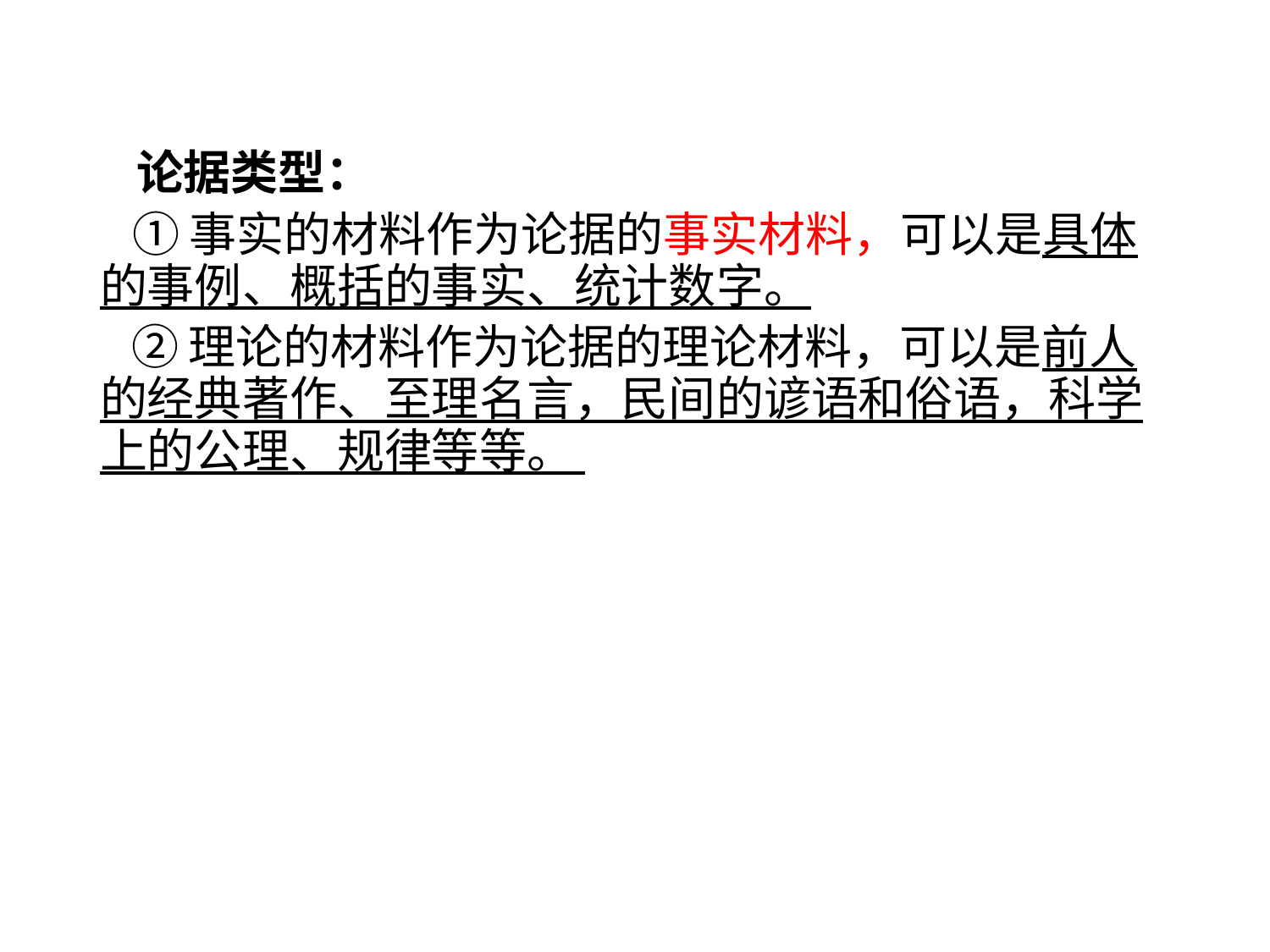

论据类型：
   ①事实的材料作为论据的事实材料，可以是具体的事例、概括的事实、统计数字。
   ②理论的材料作为论据的理论材料，可以是前人的经典著作、至理名言，民间的谚语和俗语，科学上的公理、规律等等。